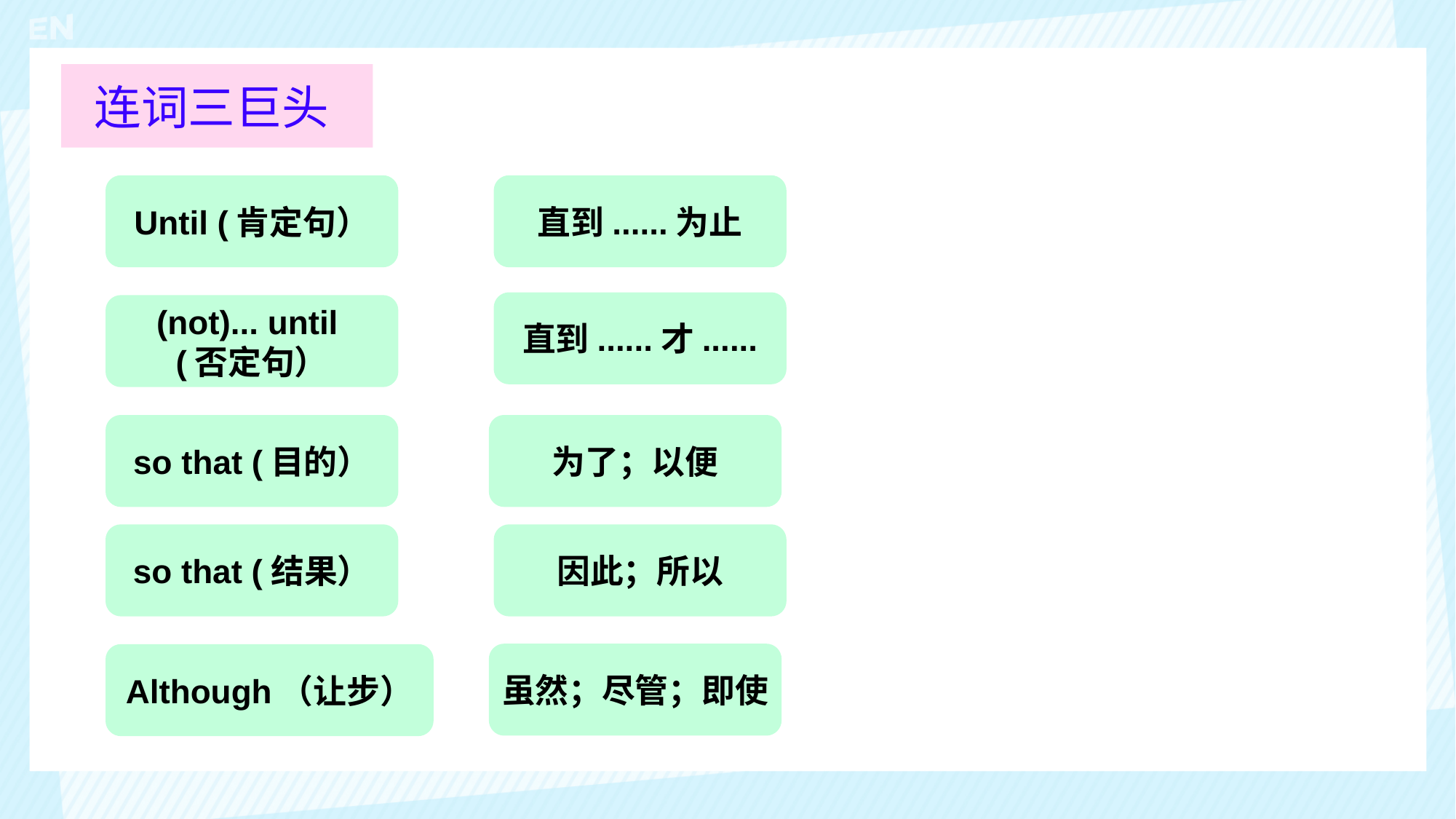

连词三巨头
Until (肯定句）
直到......为止
直到......才......
(not)... until
(否定句）
so that (目的）
为了；以便
so that (结果）
因此；所以
虽然；尽管；即使
Although（让步）